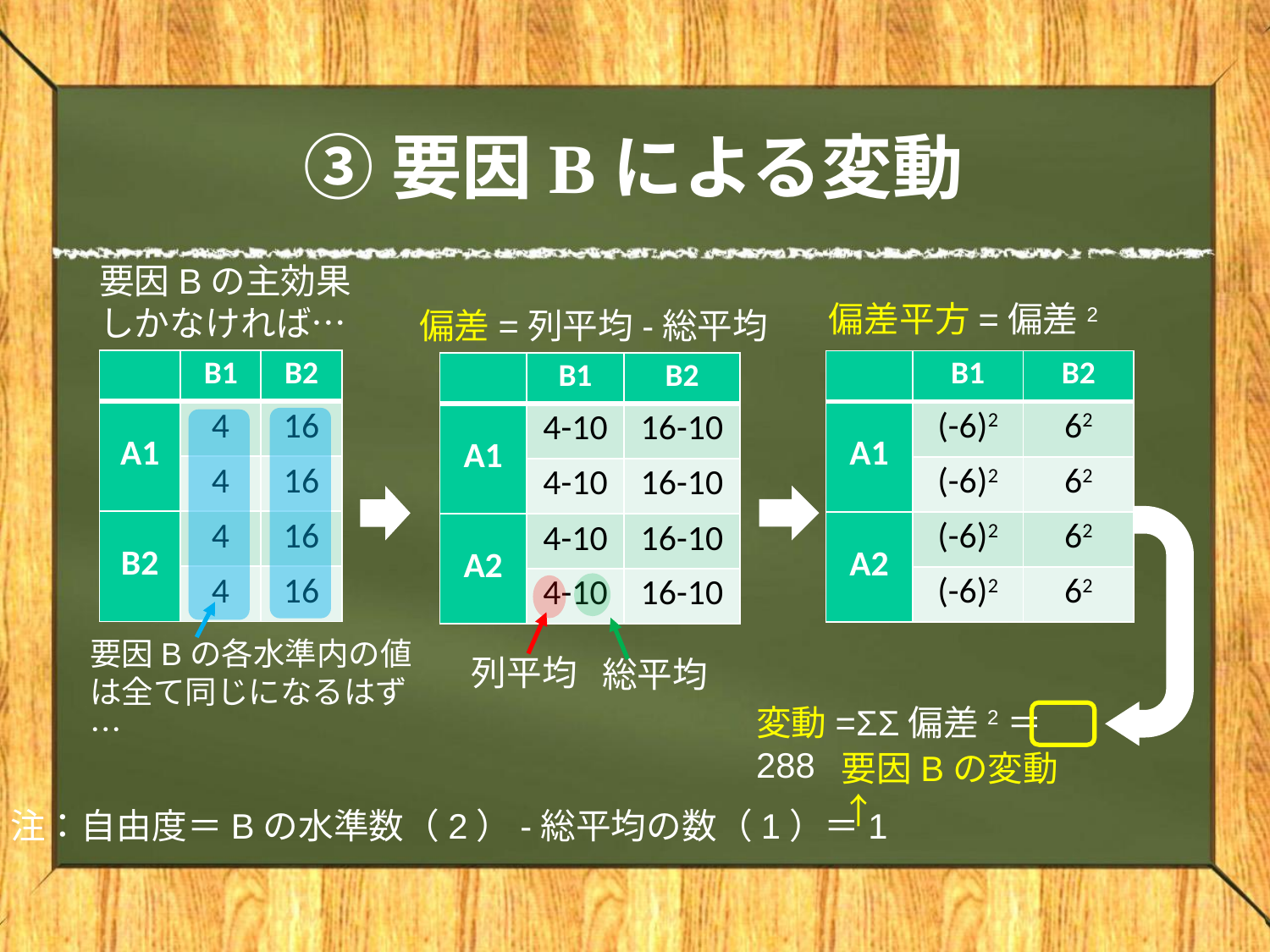

# ③要因Bによる変動
要因Bの主効果しかなければ…
偏差平方=偏差2
偏差=列平均-総平均
|  | B1 | B2 |
| --- | --- | --- |
| A1 | 4 | 16 |
|  | 4 | 16 |
| B2 | 4 | 16 |
|  | 4 | 16 |
|  | B1 | B2 |
| --- | --- | --- |
| A1 | (-6)2 | 62 |
|  | (-6)2 | 62 |
| A2 | (-6)2 | 62 |
|  | (-6)2 | 62 |
|  | B1 | B2 |
| --- | --- | --- |
| A1 | 4-10 | 16-10 |
|  | 4-10 | 16-10 |
| A2 | 4-10 | 16-10 |
|  | 4-10 | 16-10 |

要因Bの各水準内の値は全て同じになるはず…
列平均
総平均
変動=ΣΣ偏差2＝288

要因Bの変動↑
注：自由度＝Bの水準数（2）-総平均の数（1）＝1